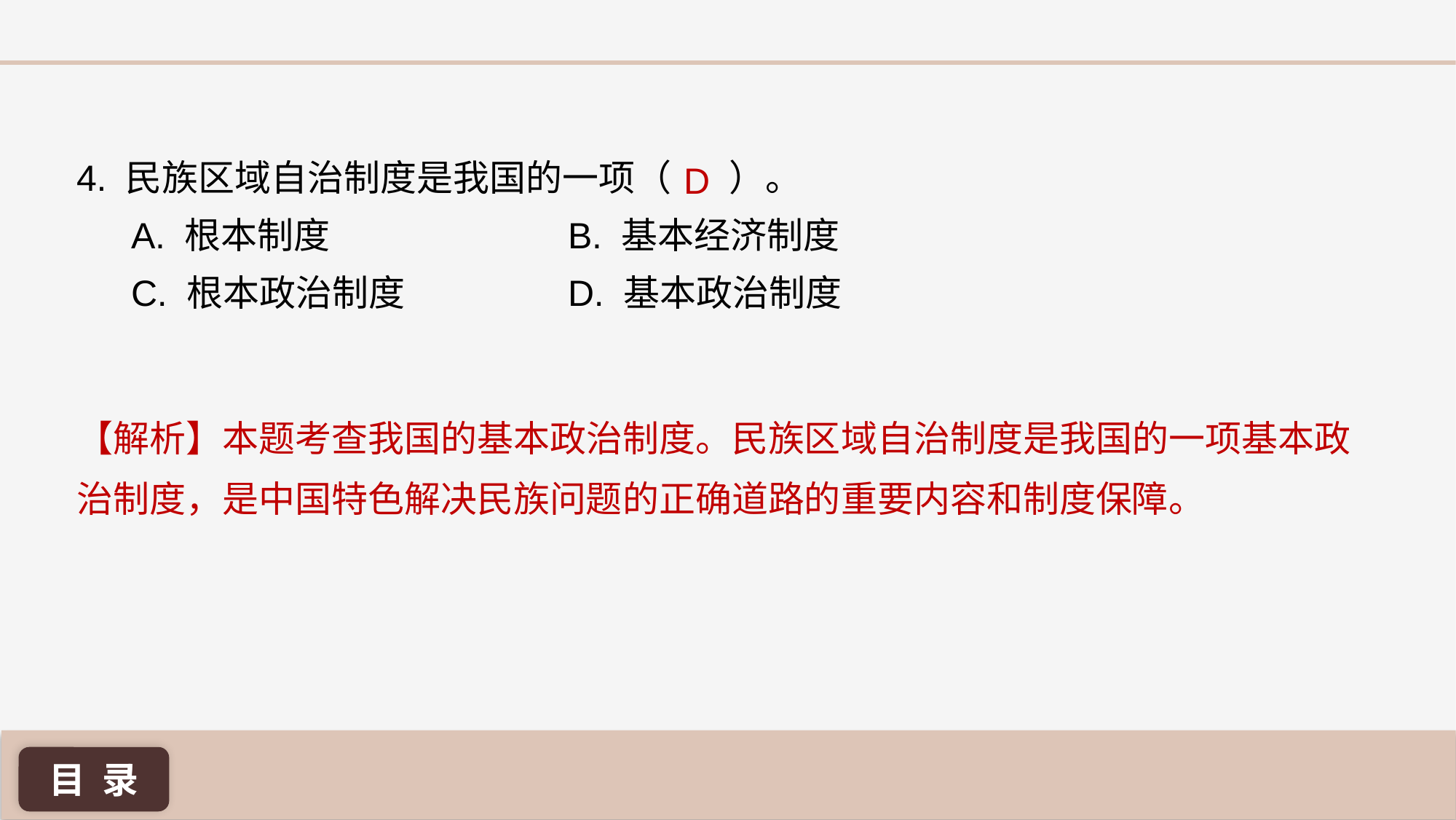

4. 民族区域自治制度是我国的一项（       ）。
A. 根本制度 			B. 基本经济制度
C. 根本政治制度 		D. 基本政治制度
D
【解析】本题考查我国的基本政治制度。民族区域自治制度是我国的一项基本政治制度，是中国特色解决民族问题的正确道路的重要内容和制度保障。